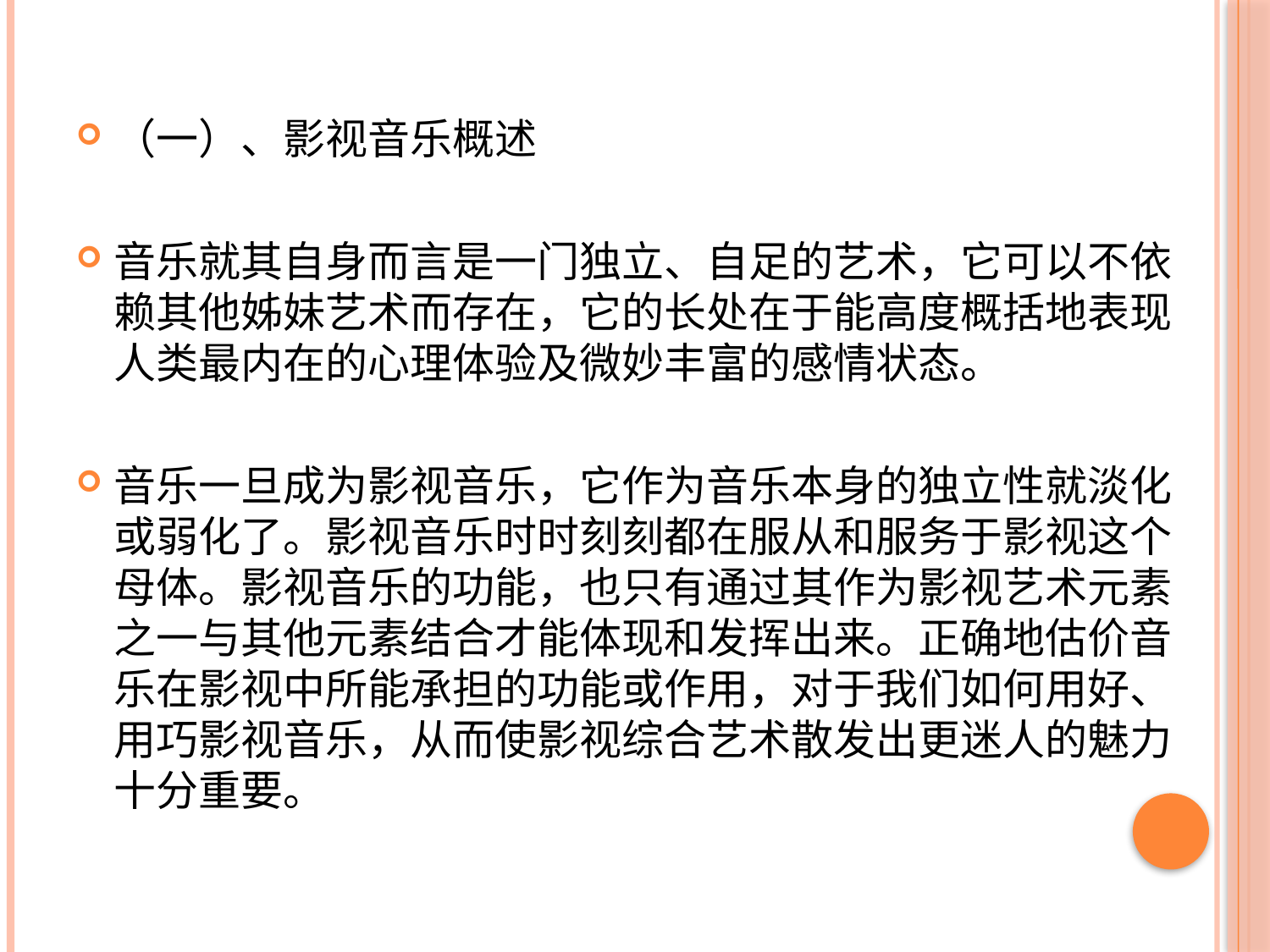

#
（一）、影视音乐概述

音乐就其自身而言是一门独立、自足的艺术，它可以不依赖其他姊妹艺术而存在，它的长处在于能高度概括地表现人类最内在的心理体验及微妙丰富的感情状态。

音乐一旦成为影视音乐，它作为音乐本身的独立性就淡化或弱化了。影视音乐时时刻刻都在服从和服务于影视这个母体。影视音乐的功能，也只有通过其作为影视艺术元素之一与其他元素结合才能体现和发挥出来。正确地估价音乐在影视中所能承担的功能或作用，对于我们如何用好、用巧影视音乐，从而使影视综合艺术散发出更迷人的魅力十分重要。